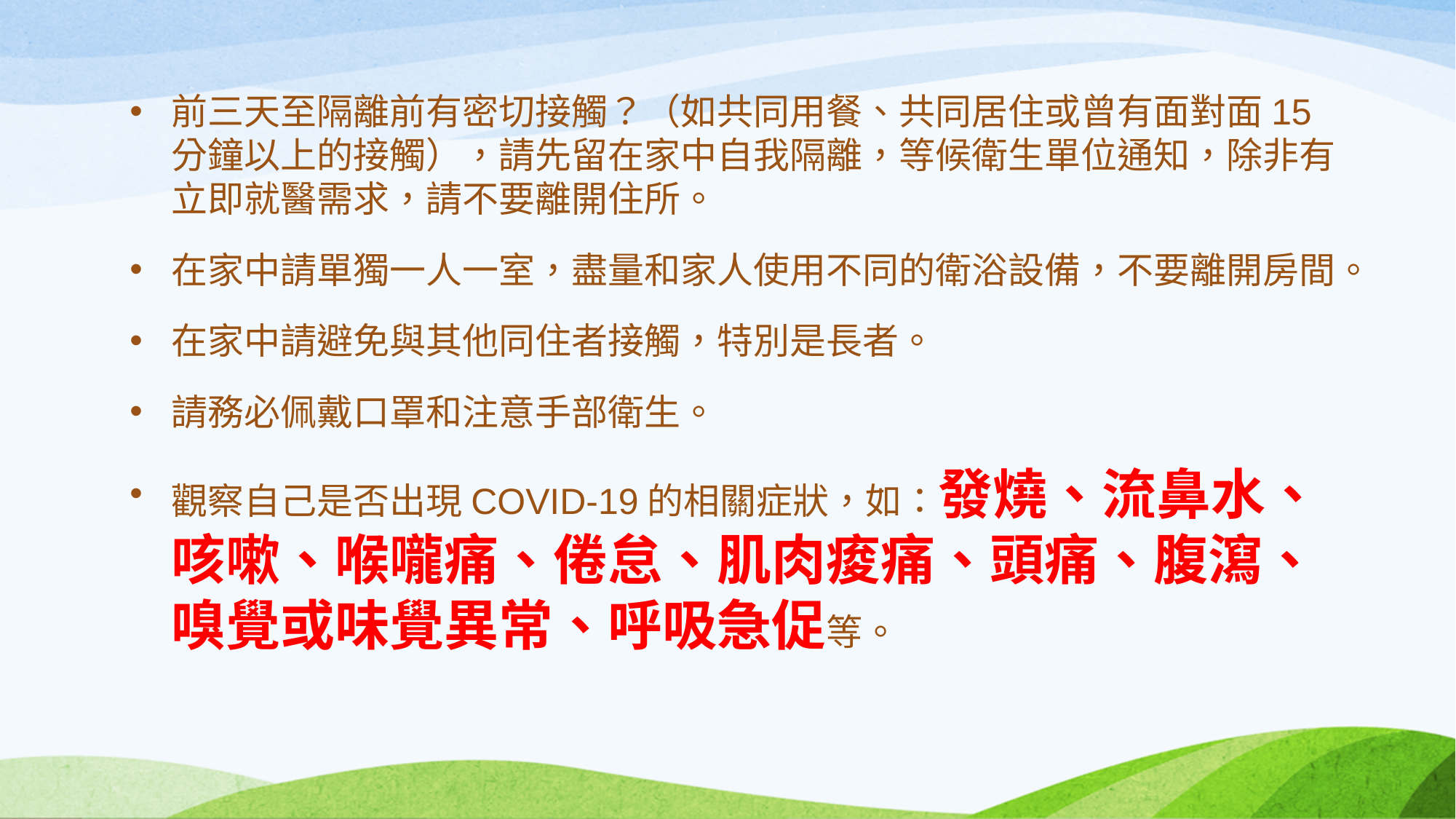

前三天至隔離前有密切接觸？（如共同用餐、共同居住或曾有面對面15分鐘以上的接觸），請先留在家中自我隔離，等候衛生單位通知，除非有立即就醫需求，請不要離開住所。
在家中請單獨一人一室，盡量和家人使用不同的衛浴設備，不要離開房間。
在家中請避免與其他同住者接觸，特別是長者。
請務必佩戴口罩和注意手部衛生。
觀察自己是否出現COVID-19的相關症狀，如：發燒、流鼻水、咳嗽、喉嚨痛、倦怠、肌肉痠痛、頭痛、腹瀉、嗅覺或味覺異常、呼吸急促等。